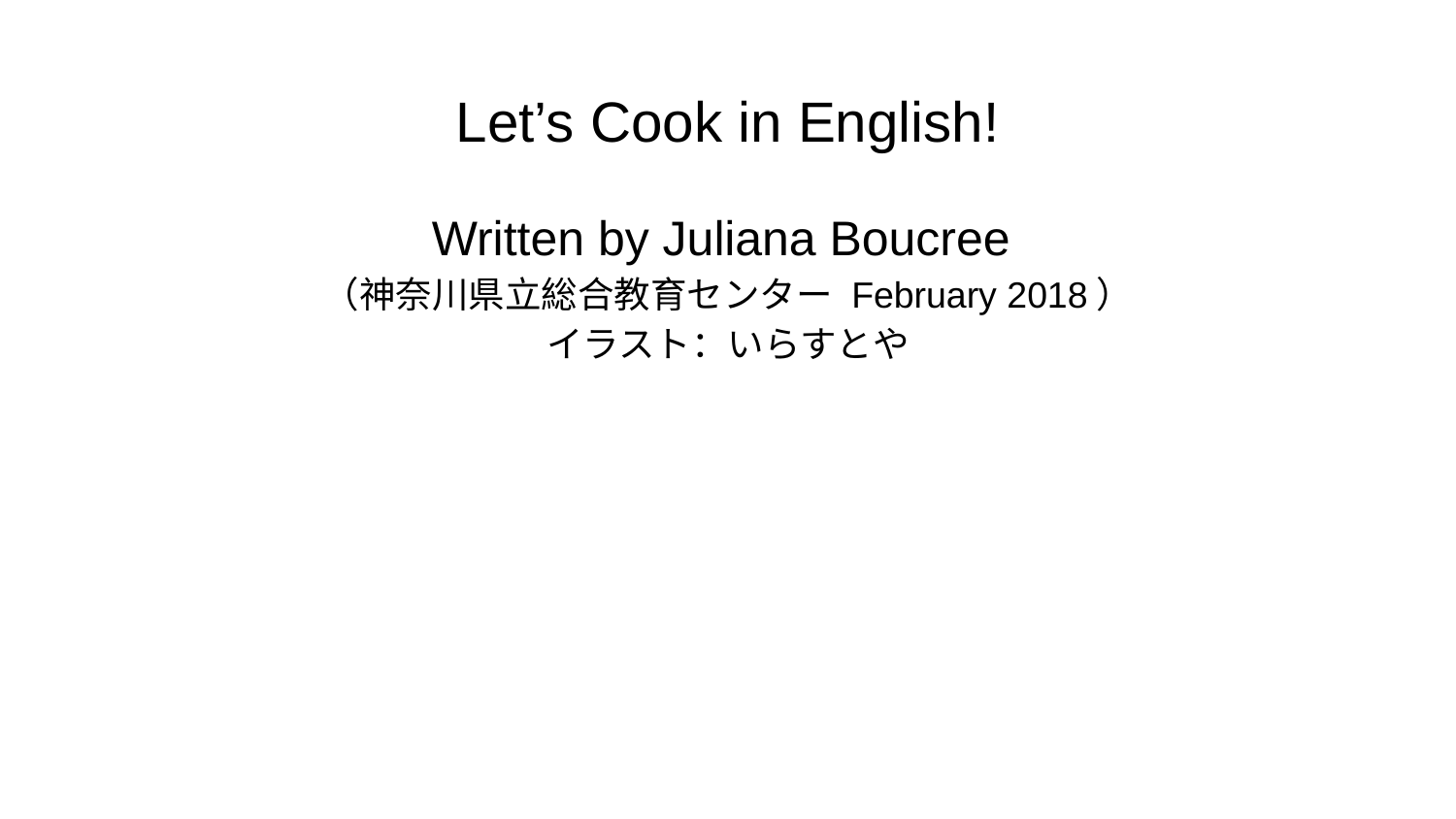

# Let’s Cook in English!
Written by Juliana Boucree
（神奈川県立総合教育センター February 2018）
イラスト：いらすとや